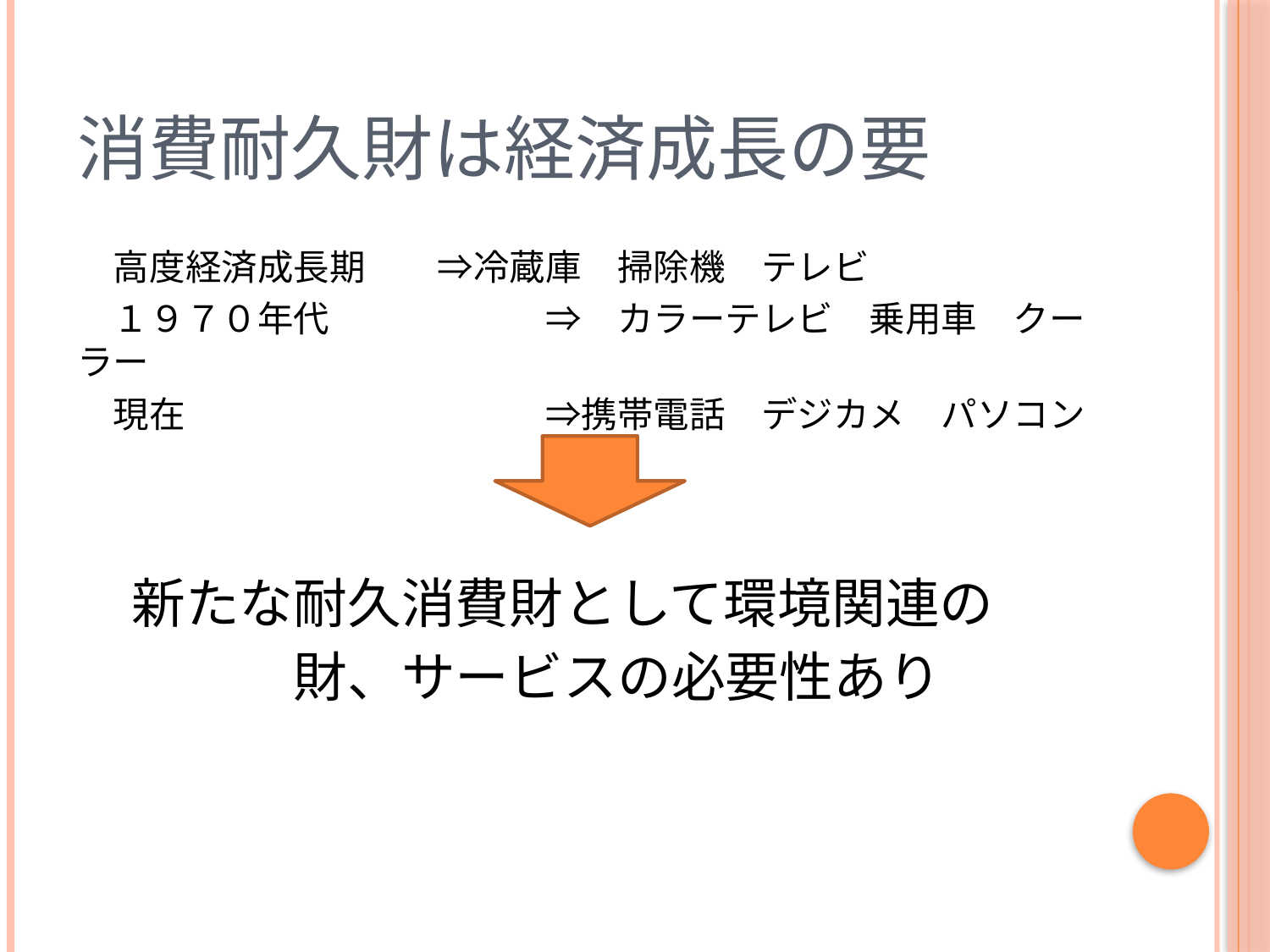

# 消費耐久財は経済成長の要

　高度経済成長期　　⇒冷蔵庫　掃除機　テレビ
　１９７０年代　　　　　　⇒　カラーテレビ　乗用車　クーラー
　現在　　　　　　　　　　⇒携帯電話　デジカメ　パソコン

　新たな耐久消費財として環境関連の
　　　　財、サービスの必要性あり